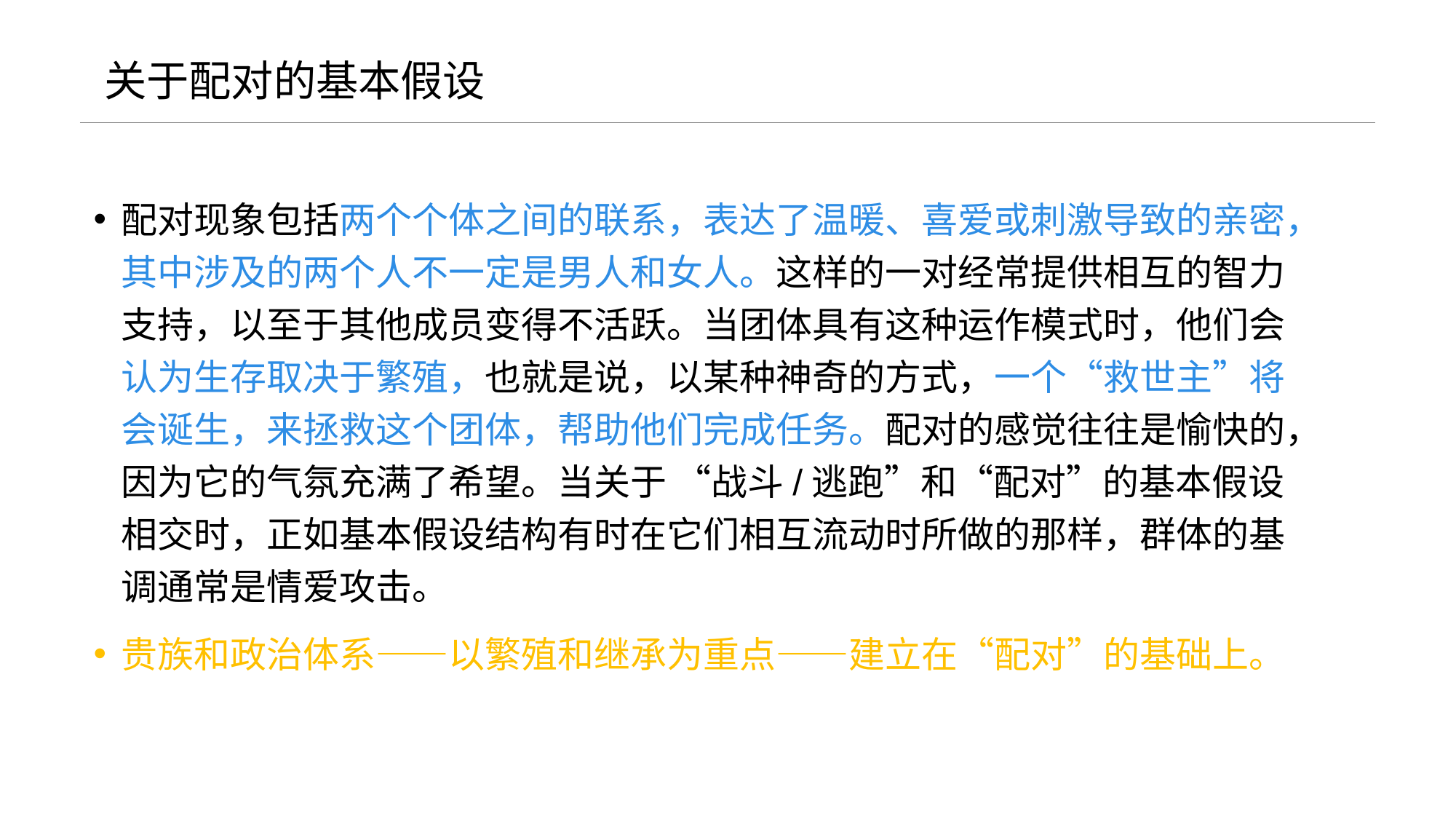

关于配对的基本假设
配对现象包括两个个体之间的联系，表达了温暖、喜爱或刺激导致的亲密，其中涉及的两个人不一定是男人和女人。这样的一对经常提供相互的智力支持，以至于其他成员变得不活跃。当团体具有这种运作模式时，他们会认为生存取决于繁殖，也就是说，以某种神奇的方式，一个“救世主”将会诞生，来拯救这个团体，帮助他们完成任务。配对的感觉往往是愉快的，因为它的气氛充满了希望。当关于 “战斗/逃跑”和“配对”的基本假设相交时，正如基本假设结构有时在它们相互流动时所做的那样，群体的基调通常是情爱攻击。
贵族和政治体系——以繁殖和继承为重点——建立在“配对”的基础上。
6